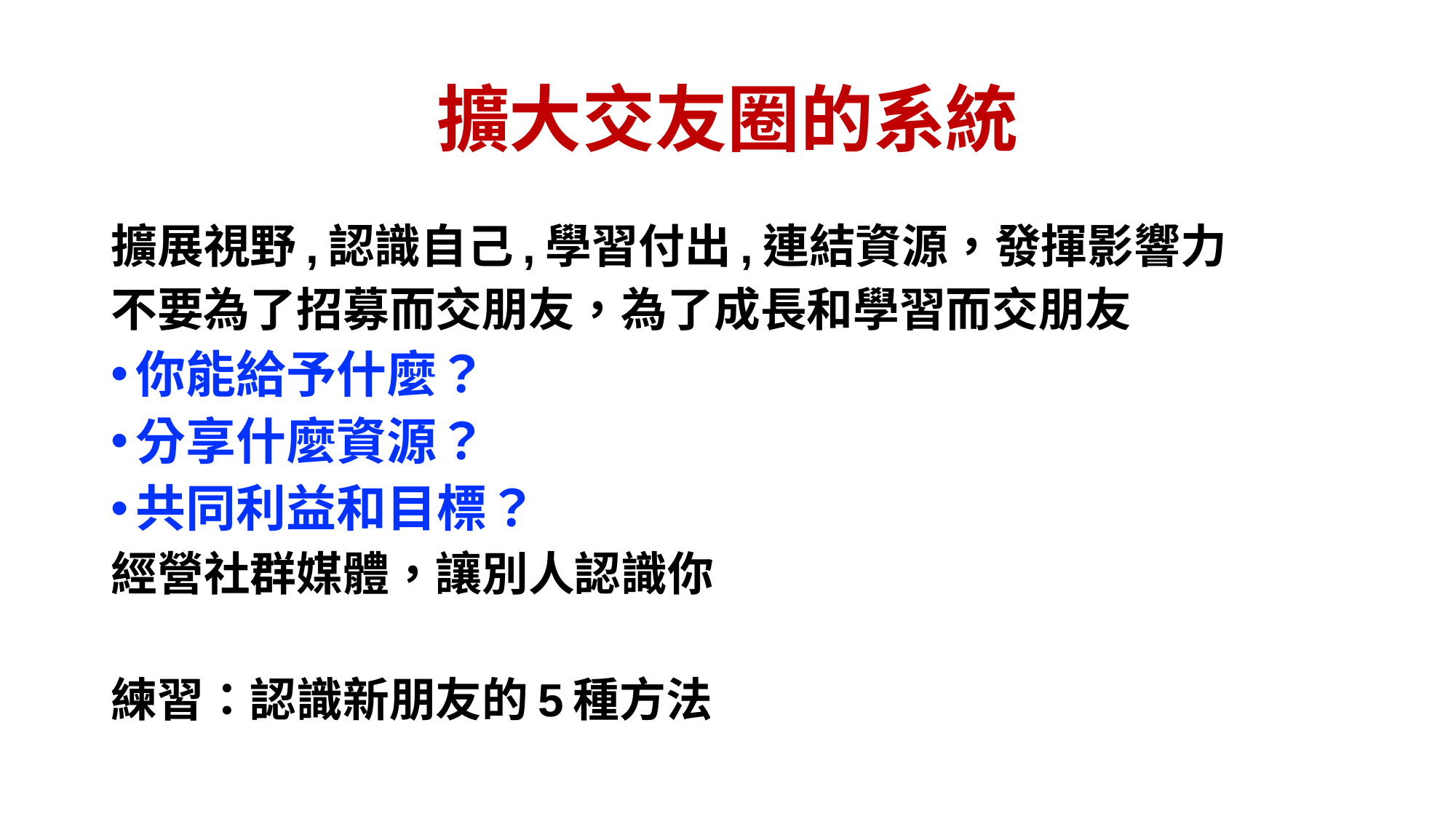

# 擴大交友圈的系統
擴展視野,認識自己,學習付出,連結資源，發揮影響力
不要為了招募而交朋友，為了成長和學習而交朋友
你能給予什麼？
分享什麼資源？
共同利益和目標？
經營社群媒體，讓別人認識你

練習：認識新朋友的5種方法